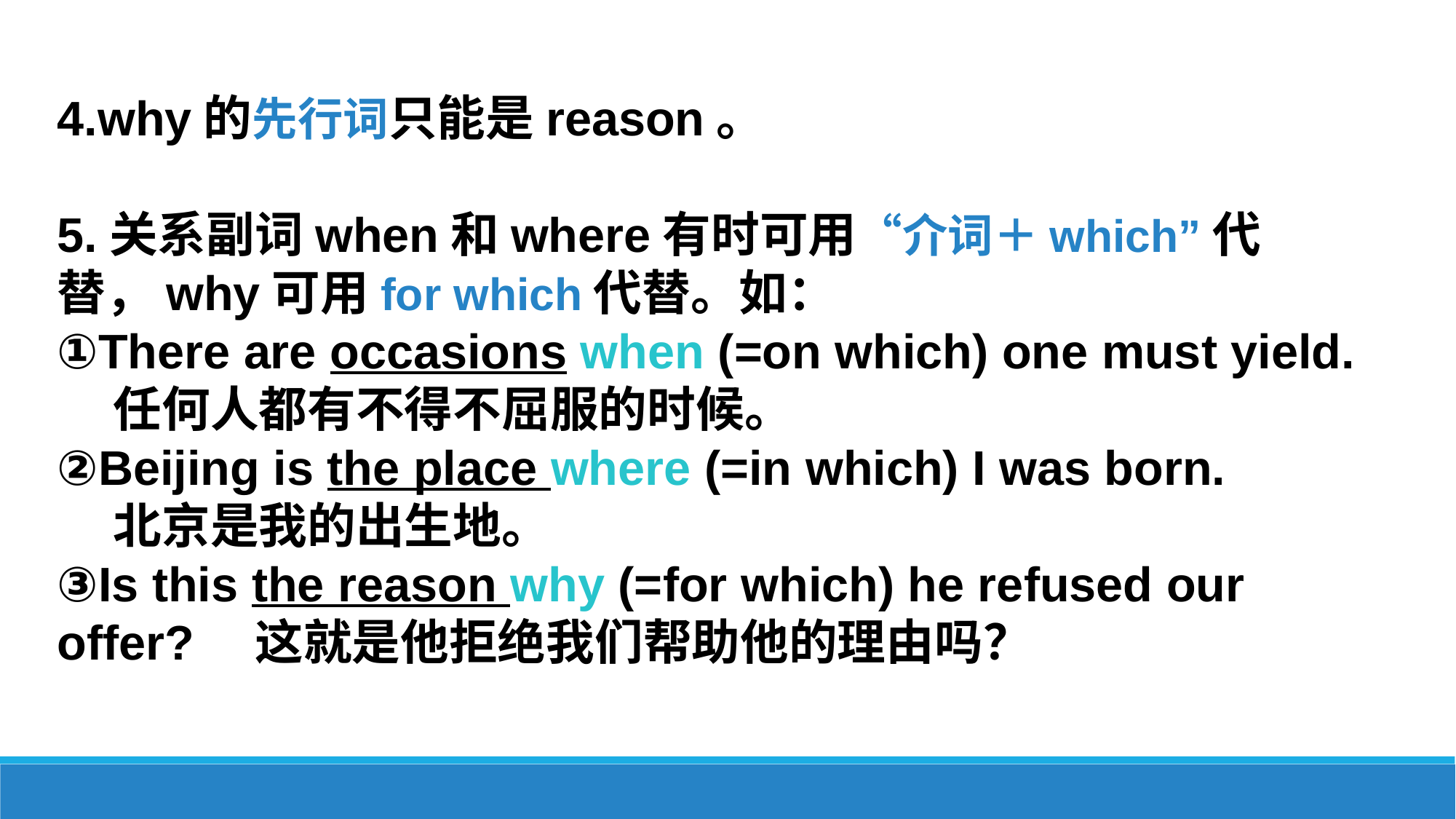

4.why的先行词只能是reason。

5.关系副词when和where有时可用“介词＋which”代替，why可用for which代替。如：
There are occasions when (=on which) one must yield.
    任何人都有不得不屈服的时候。
Beijing is the place where (=in which) I was born.
    北京是我的出生地。
Is this the reason why (=for which) he refused our offer?　这就是他拒绝我们帮助他的理由吗？